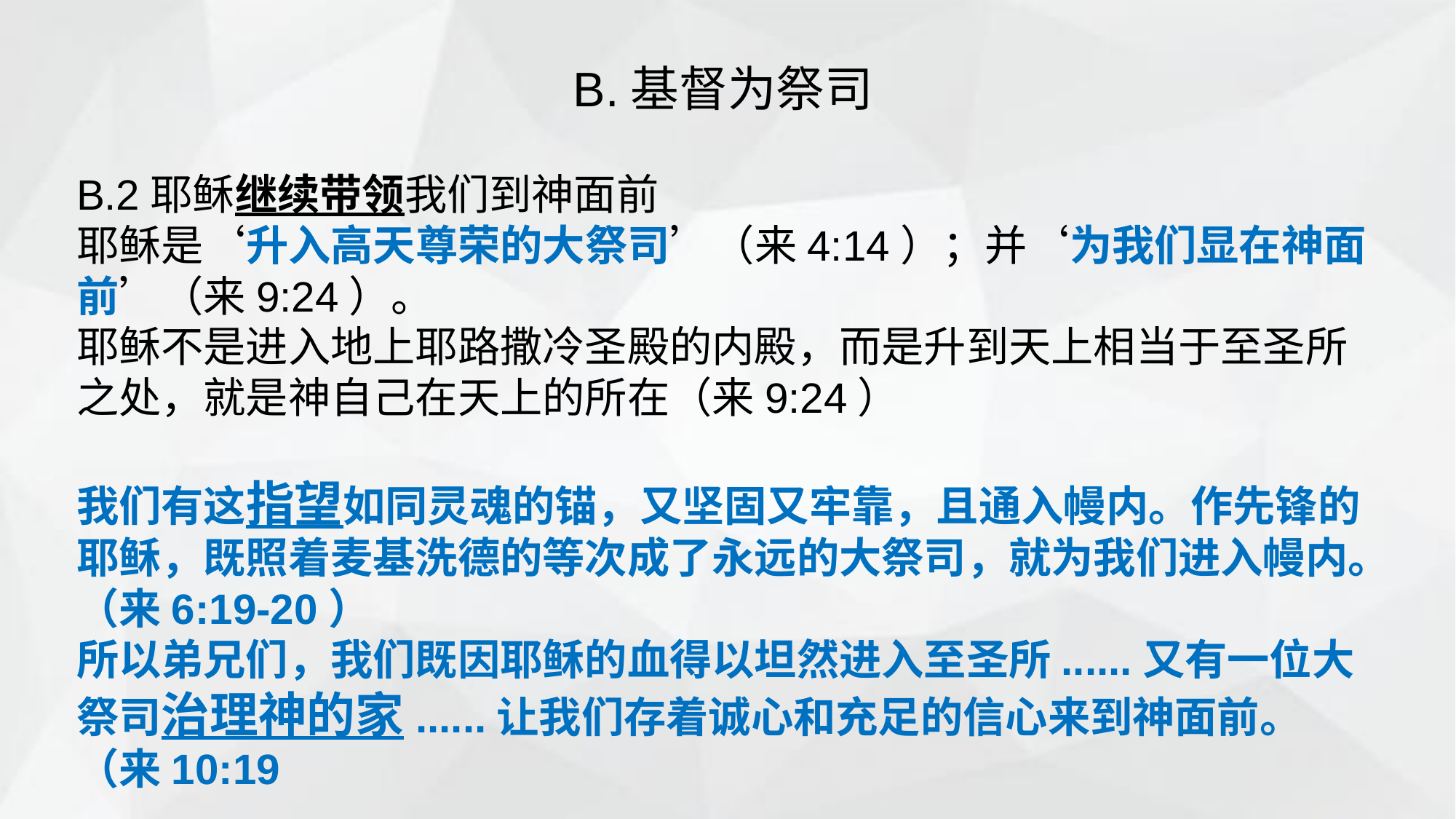

B.基督为祭司

B.2耶稣继续带领我们到神面前
耶稣是‘升入高天尊荣的大祭司’（来4:14）；并‘为我们显在神面前’（来9:24）。
耶稣不是进入地上耶路撒冷圣殿的内殿，而是升到天上相当于至圣所之处，就是神自己在天上的所在（来9:24）

我们有这指望如同灵魂的锚，又坚固又牢靠，且通入幔内。作先锋的耶稣，既照着麦基洗德的等次成了永远的大祭司，就为我们进入幔内。（来6:19-20）
所以弟兄们，我们既因耶稣的血得以坦然进入至圣所......又有一位大祭司治理神的家......让我们存着诚心和充足的信心来到神面前。（来10:19
13